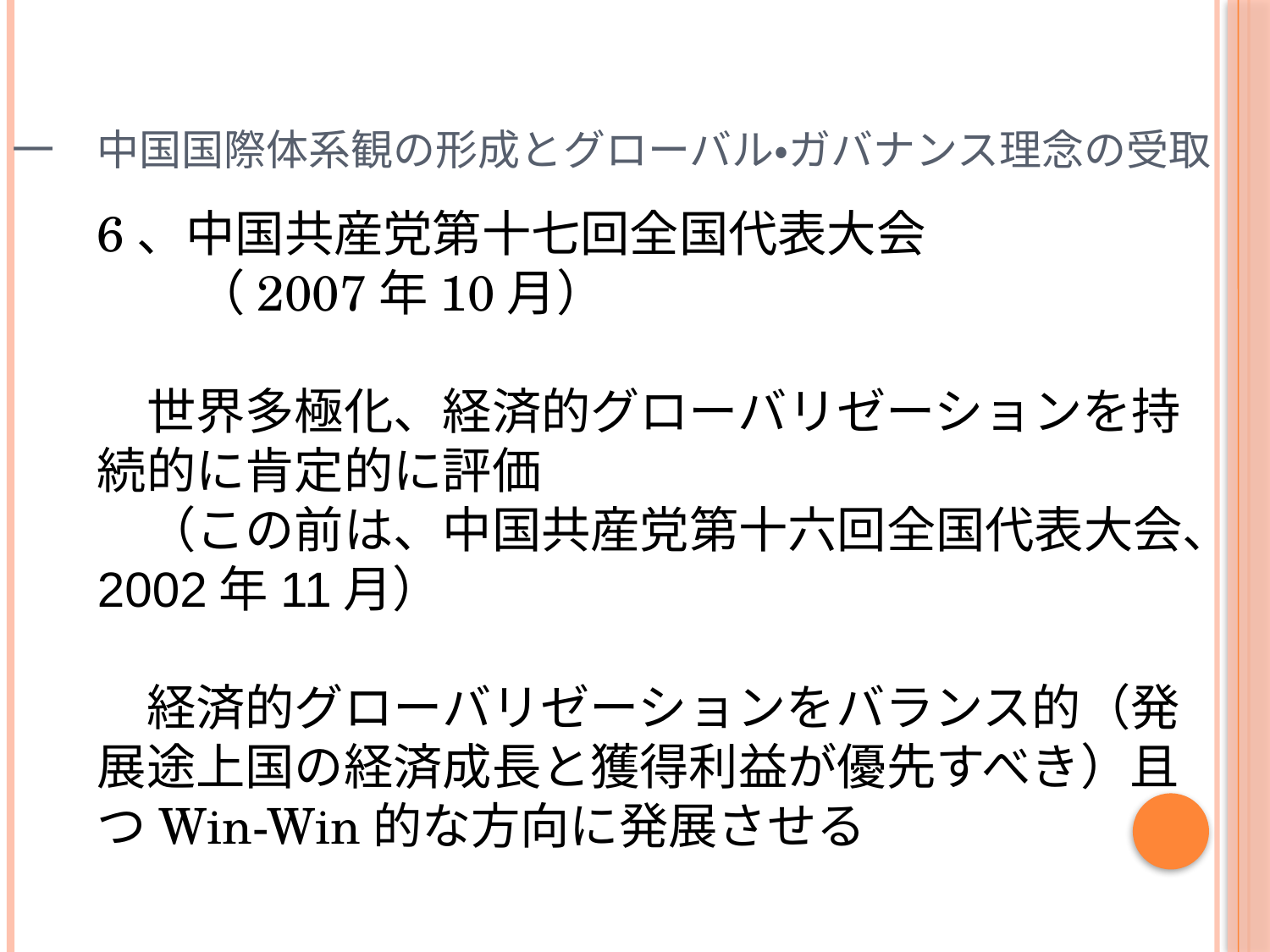

# 一　中国国際体系観の形成とグローバル・ガバナンス理念の受取

6、中国共産党第十七回全国代表大会
　　（2007年10月）

　世界多極化、経済的グローバリゼーションを持続的に肯定的に評価
　（この前は、中国共産党第十六回全国代表大会、2002年11月）

　経済的グローバリゼーションをバランス的（発展途上国の経済成長と獲得利益が優先すべき）且つWin-Win的な方向に発展させる